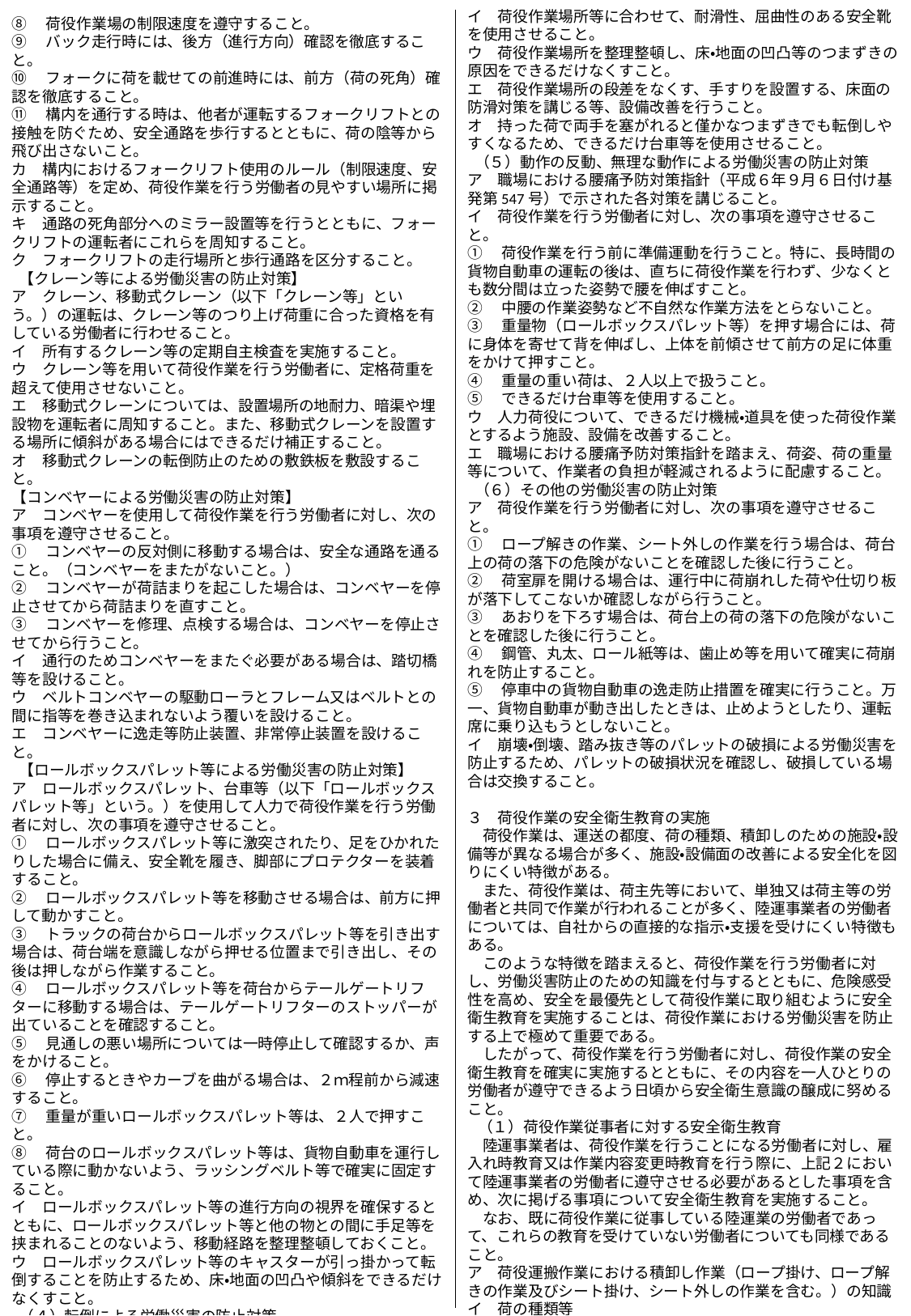

イ　荷役作業場所等に合わせて、耐滑性、屈曲性のある安全靴を使用させること。
ウ　荷役作業場所を整理整頓し、床・地面の凹凸等のつまずきの原因をできるだけなくすこと。
エ　荷役作業場所の段差をなくす、手すりを設置する、床面の防滑対策を講じる等、設備改善を行うこと。
オ　持った荷で両手を塞がれると僅かなつまずきでも転倒しやすくなるため、できるだけ台車等を使用させること。
 （５）動作の反動、無理な動作による労働災害の防止対策
ア　職場における腰痛予防対策指針（平成６年９月６日付け基発第547号）で示された各対策を講じること。
イ　荷役作業を行う労働者に対し、次の事項を遵守させること。
①　荷役作業を行う前に準備運動を行うこと。特に、長時間の貨物自動車の運転の後は、直ちに荷役作業を行わず、少なくとも数分間は立った姿勢で腰を伸ばすこと。
②　中腰の作業姿勢など不自然な作業方法をとらないこと。
③　重量物（ロールボックスパレット等）を押す場合には、荷に身体を寄せて背を伸ばし、上体を前傾させて前方の足に体重をかけて押すこと。
④　重量の重い荷は、２人以上で扱うこと。
⑤　できるだけ台車等を使用すること。
ウ　人力荷役について、できるだけ機械・道具を使った荷役作業とするよう施設、設備を改善すること。
エ　職場における腰痛予防対策指針を踏まえ、荷姿、荷の重量等について、作業者の負担が軽減されるように配慮すること。
 （６）その他の労働災害の防止対策
ア　荷役作業を行う労働者に対し、次の事項を遵守させること。
①　ロープ解きの作業、シート外しの作業を行う場合は、荷台上の荷の落下の危険がないことを確認した後に行うこと。
②　荷室扉を開ける場合は、運行中に荷崩れした荷や仕切り板が落下してこないか確認しながら行うこと。
③　あおりを下ろす場合は、荷台上の荷の落下の危険がないことを確認した後に行うこと。
④　鋼管、丸太、ロール紙等は、歯止め等を用いて確実に荷崩れを防止すること。
⑤　停車中の貨物自動車の逸走防止措置を確実に行うこと。万一、貨物自動車が動き出したときは、止めようとしたり、運転席に乗り込もうとしないこと。
イ　崩壊・倒壊、踏み抜き等のパレットの破損による労働災害を防止するため、パレットの破損状況を確認し、破損している場合は交換すること。

３　荷役作業の安全衛生教育の実施
　荷役作業は、運送の都度、荷の種類、積卸しのための施設・設備等が異なる場合が多く、施設・設備面の改善による安全化を図りにくい特徴がある。
　また、荷役作業は、荷主先等において、単独又は荷主等の労働者と共同で作業が行われることが多く、陸運事業者の労働者については、自社からの直接的な指示・支援を受けにくい特徴もある。
　このような特徴を踏まえると、荷役作業を行う労働者に対し、労働災害防止のための知識を付与するとともに、危険感受性を高め、安全を最優先として荷役作業に取り組むように安全衛生教育を実施することは、荷役作業における労働災害を防止する上で極めて重要である。
　したがって、荷役作業を行う労働者に対し、荷役作業の安全衛生教育を確実に実施するとともに、その内容を一人ひとりの労働者が遵守できるよう日頃から安全衛生意識の醸成に努めること。
  （１）荷役作業従事者に対する安全衛生教育
　陸運事業者は、荷役作業を行うことになる労働者に対し、雇入れ時教育又は作業内容変更時教育を行う際に、上記２において陸運事業者の労働者に遵守させる必要があるとした事項を含め、次に掲げる事項について安全衛生教育を実施すること。
　なお、既に荷役作業に従事している陸運業の労働者であって、これらの教育を受けていない労働者についても同様であること。
ア　荷役運搬作業における積卸し作業（ロープ掛け、ロープ解きの作業及びシート掛け、シート外しの作業を含む。）の知識
イ　荷の種類等
ウ　荷役運搬機械等の種類
エ　使用器具及び工具
オ　作業箇所の安全確認
カ　服装及び保護具
⑧　荷役作業場の制限速度を遵守すること。
⑨　バック走行時には、後方（進行方向）確認を徹底すること。
⑩　フォークに荷を載せての前進時には、前方（荷の死角）確認を徹底すること。
⑪　構内を通行する時は、他者が運転するフォークリフトとの接触を防ぐため、安全通路を歩行するとともに、荷の陰等から飛び出さないこと。
カ　構内におけるフォークリフト使用のルール（制限速度、安全通路等）を定め、荷役作業を行う労働者の見やすい場所に掲示すること。
キ　通路の死角部分へのミラー設置等を行うとともに、フォークリフトの運転者にこれらを周知すること。
ク　フォークリフトの走行場所と歩行通路を区分すること。
 【クレーン等による労働災害の防止対策】
ア　クレーン、移動式クレーン（以下「クレーン等」という。）の運転は、クレーン等のつり上げ荷重に合った資格を有している労働者に行わせること。
イ　所有するクレーン等の定期自主検査を実施すること。
ウ　クレーン等を用いて荷役作業を行う労働者に、定格荷重を超えて使用させないこと。
エ　移動式クレーンについては、設置場所の地耐力、暗渠や埋設物を運転者に周知すること。また、移動式クレーンを設置する場所に傾斜がある場合にはできるだけ補正すること。
オ　移動式クレーンの転倒防止のための敷鉄板を敷設すること。
【コンベヤーによる労働災害の防止対策】
ア　コンベヤーを使用して荷役作業を行う労働者に対し、次の事項を遵守させること。
①　コンベヤーの反対側に移動する場合は、安全な通路を通ること。（コンベヤーをまたがないこと。）
②　コンベヤーが荷詰まりを起こした場合は、コンベヤーを停止させてから荷詰まりを直すこと。
③　コンベヤーを修理、点検する場合は、コンベヤーを停止させてから行うこと。
イ　通行のためコンベヤーをまたぐ必要がある場合は、踏切橋等を設けること。
ウ　ベルトコンベヤーの駆動ローラとフレーム又はベルトとの間に指等を巻き込まれないよう覆いを設けること。
エ　コンベヤーに逸走等防止装置、非常停止装置を設けること。
 【ロールボックスパレット等による労働災害の防止対策】
ア　ロールボックスパレット、台車等（以下「ロールボックスパレット等」という。）を使用して人力で荷役作業を行う労働者に対し、次の事項を遵守させること。
①　ロールボックスパレット等に激突されたり、足をひかれたりした場合に備え、安全靴を履き、脚部にプロテクターを装着すること。
②　ロールボックスパレット等を移動させる場合は、前方に押して動かすこと。
③　トラックの荷台からロールボックスパレット等を引き出す場合は、荷台端を意識しながら押せる位置まで引き出し、その後は押しながら作業すること。
④　ロールボックスパレット等を荷台からテールゲートリフターに移動する場合は、テールゲートリフターのストッパーが出ていることを確認すること。
⑤　見通しの悪い場所については一時停止して確認するか、声をかけること。
⑥　停止するときやカーブを曲がる場合は、２ｍ程前から減速すること。
⑦　重量が重いロールボックスパレット等は、２人で押すこと。
⑧　荷台のロールボックスパレット等は、貨物自動車を運行している際に動かないよう、ラッシングベルト等で確実に固定すること。
イ　ロールボックスパレット等の進行方向の視界を確保するとともに、ロールボックスパレット等と他の物との間に手足等を挟まれることのないよう、移動経路を整理整頓しておくこと。
ウ　ロールボックスパレット等のキャスターが引っ掛かって転倒することを防止するため、床・地面の凹凸や傾斜をできるだけなくすこと。
 （４）転倒による労働災害の防止対策
ア　荷役作業を行う労働者に対し、次の事項を遵守させること。
①　荷役作業を行う前に、貨物自動車周辺の床・地面の凹凸等を確認すること。また、資材等が置かれている場合には整理整頓してから作業を行うこと。
②　後ずさりでの作業はできる限りしないこと。